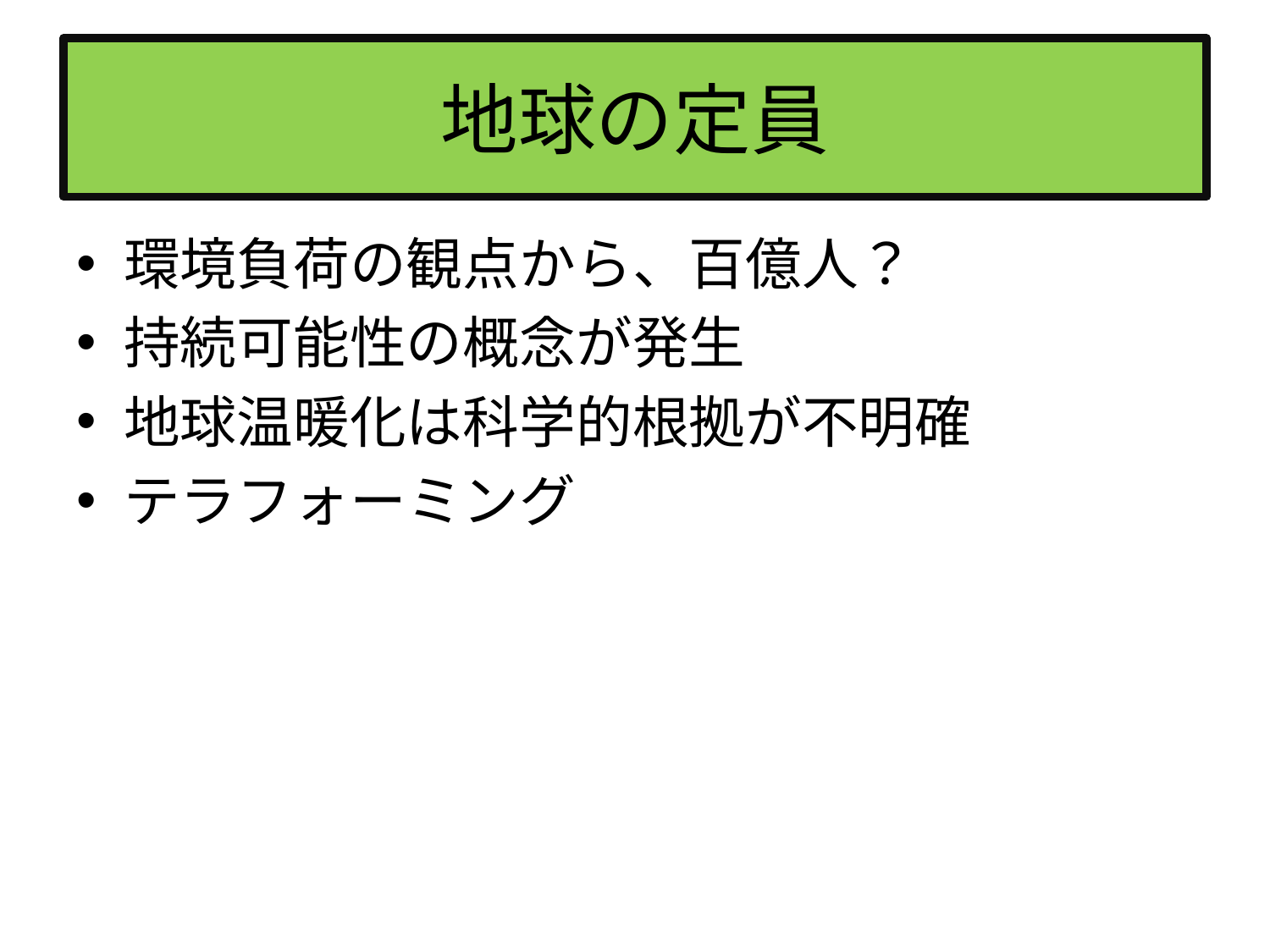

# 地球の定員
環境負荷の観点から、百億人？
持続可能性の概念が発生
地球温暖化は科学的根拠が不明確
テラフォーミング